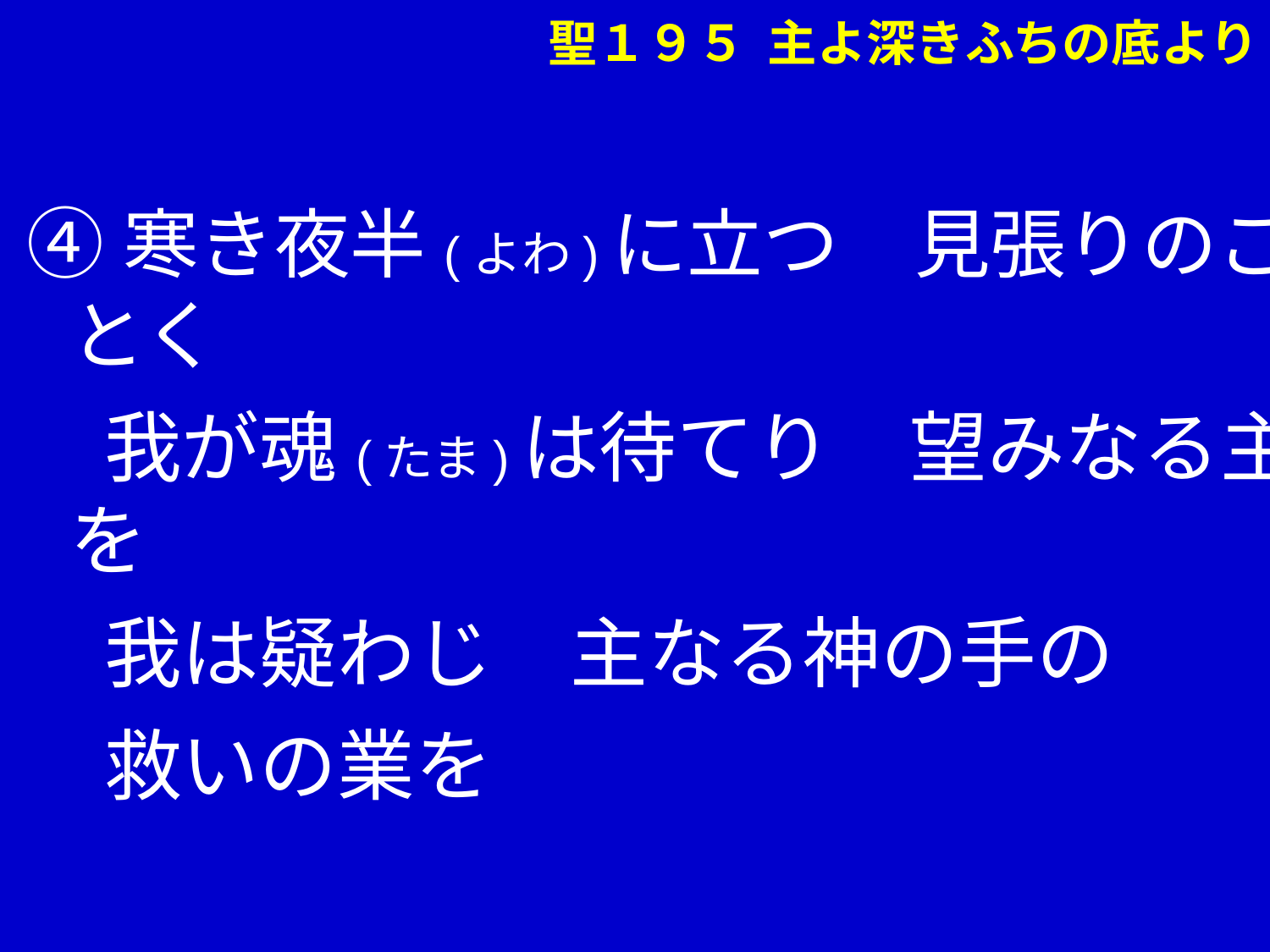

聖１９５  主よ深きふちの底より

④寒き夜半(よわ)に立つ　見張りのごとく
　我が魂(たま)は待てり　望みなる主を
　我は疑わじ　主なる神の手の
　救いの業を